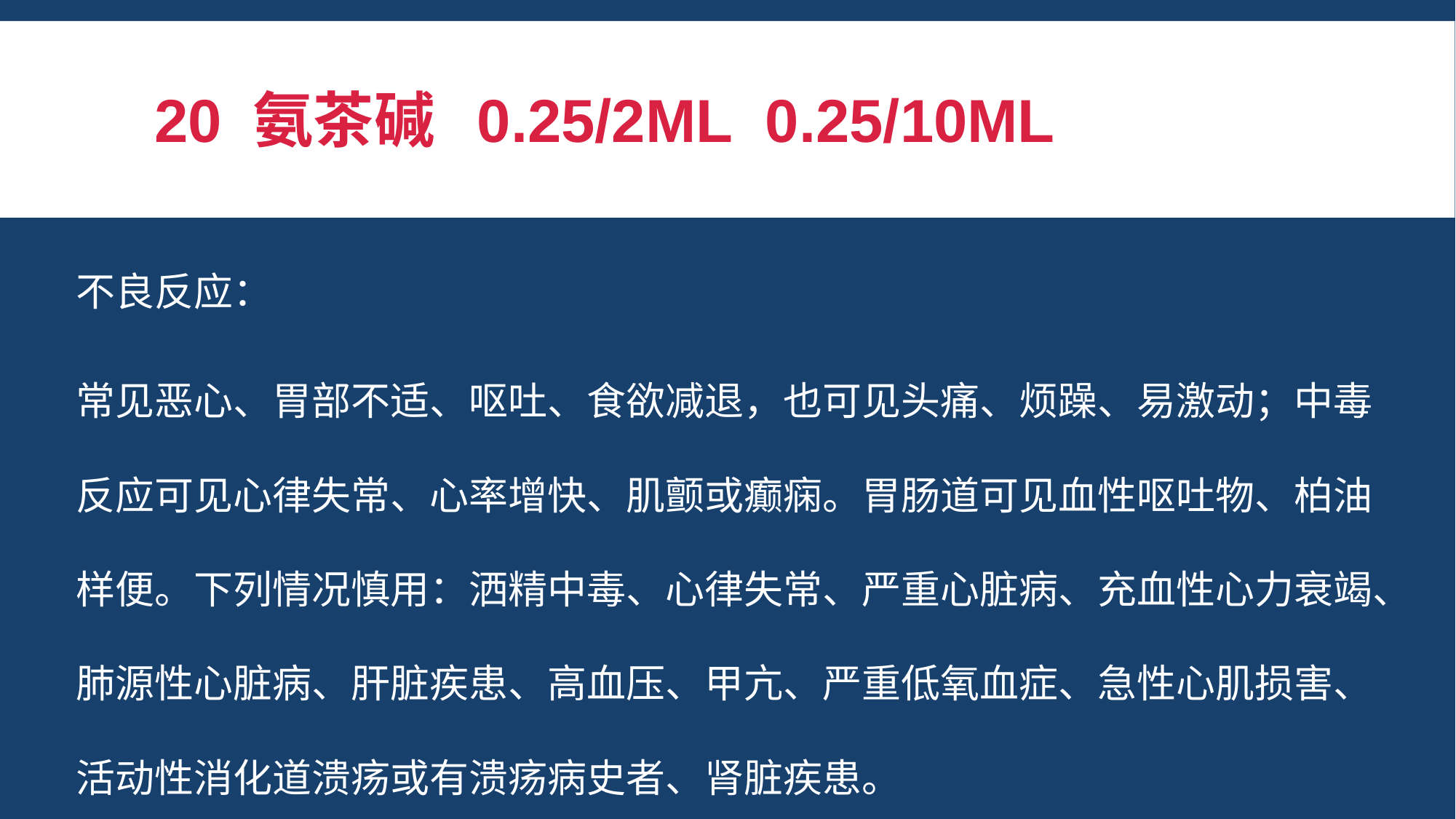

# 20 氨茶碱  0.25/2ml  0.25/10ml
不良反应：
常见恶心、胃部不适、呕吐、食欲减退，也可见头痛、烦躁、易激动；中毒反应可见心律失常、心率增快、肌颤或癫痫。胃肠道可见血性呕吐物、柏油样便。下列情况慎用：洒精中毒、心律失常、严重心脏病、充血性心力衰竭、肺源性心脏病、肝脏疾患、高血压、甲亢、严重低氧血症、急性心肌损害、活动性消化道溃疡或有溃疡病史者、肾脏疾患。